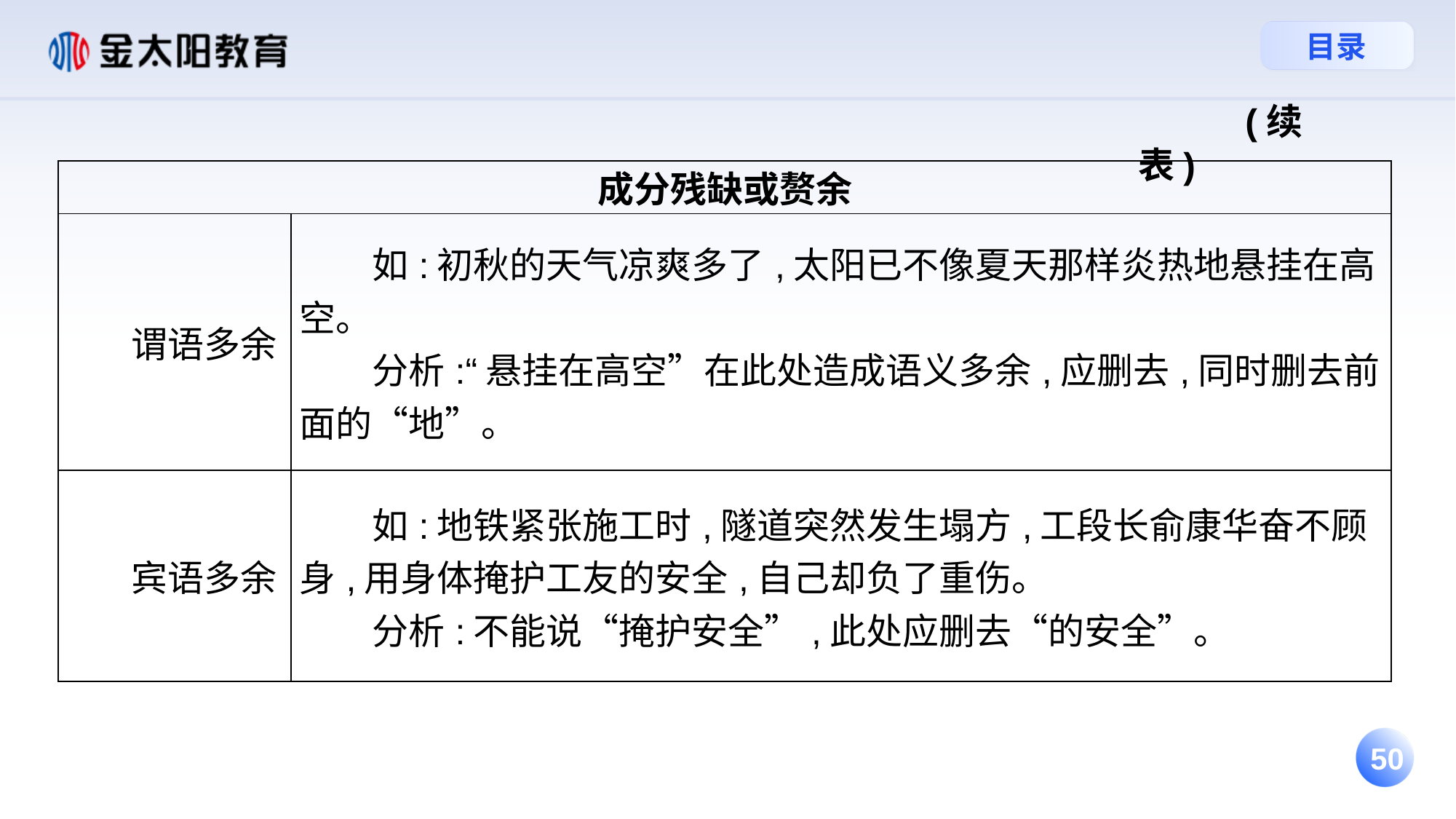

(续表)

| 成分残缺或赘余 |  |
| --- | --- |
| 谓语多余 | 如:初秋的天气凉爽多了,太阳已不像夏天那样炎热地悬挂在高空。 分析:“悬挂在高空”在此处造成语义多余,应删去,同时删去前面的“地”。 |
| 宾语多余 | 如:地铁紧张施工时,隧道突然发生塌方,工段长俞康华奋不顾身,用身体掩护工友的安全,自己却负了重伤。 分析:不能说“掩护安全”,此处应删去“的安全”。 |